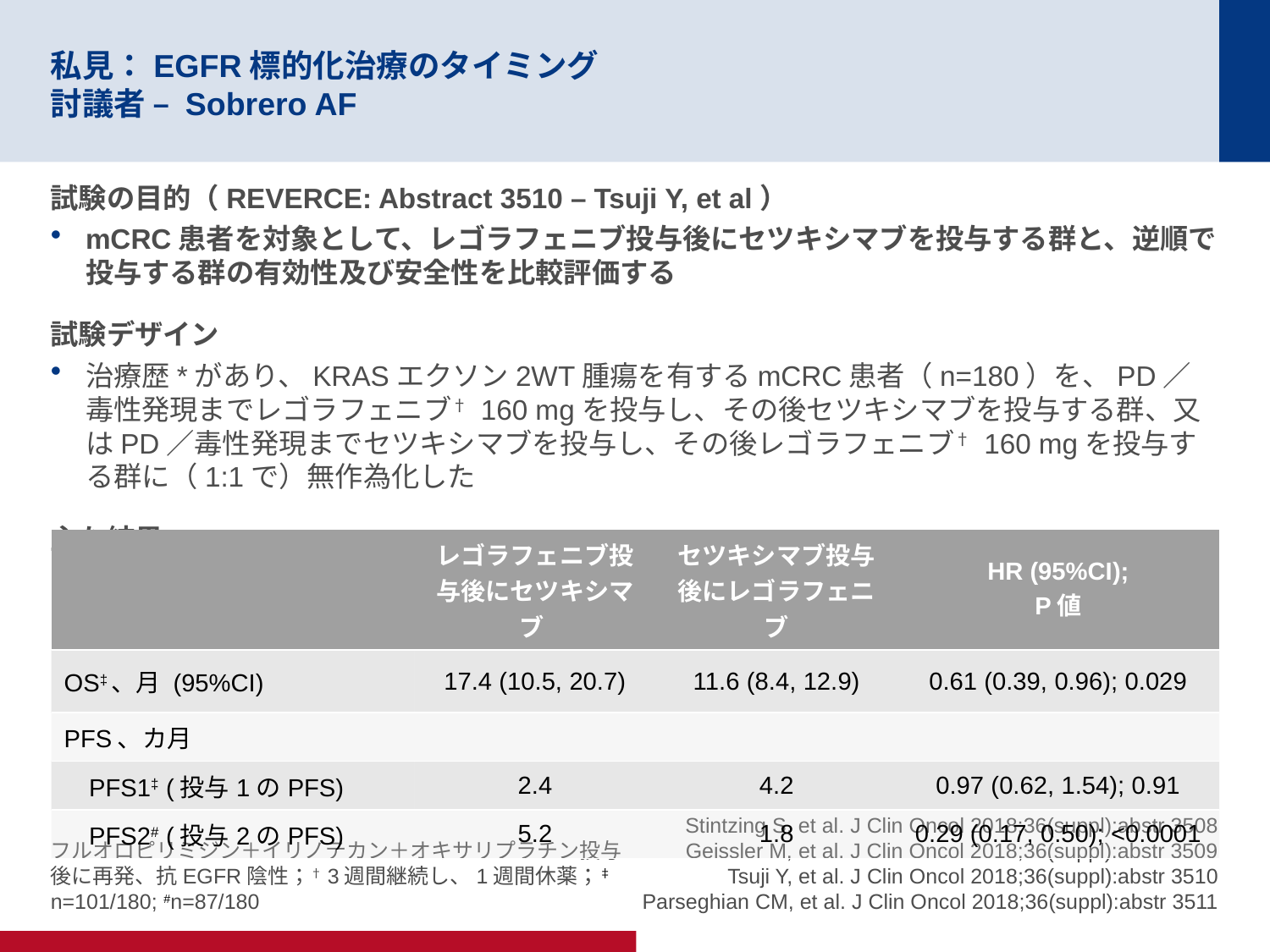

# 私見：EGFR標的化治療のタイミング 討議者 – Sobrero AF
試験の目的（REVERCE: Abstract 3510 – Tsuji Y, et al）
mCRC患者を対象として、レゴラフェニブ投与後にセツキシマブを投与する群と、逆順で投与する群の有効性及び安全性を比較評価する
試験デザイン
治療歴*があり、KRASエクソン2WT腫瘍を有するmCRC患者（n=180）を、PD／毒性発現までレゴラフェニブ† 160 mgを投与し、その後セツキシマブを投与する群、又はPD／毒性発現までセツキシマブを投与し、その後レゴラフェニブ† 160 mgを投与する群に（1:1で）無作為化した
主な結果

|  | レゴラフェニブ投与後にセツキシマブ | セツキシマブ投与後にレゴラフェニブ | HR (95%CI); P値 |
| --- | --- | --- | --- |
| OS‡、月 (95%CI) | 17.4 (10.5, 20.7) | 11.6 (8.4, 12.9) | 0.61 (0.39, 0.96); 0.029 |
| PFS、カ月 |  |  |  |
| PFS1‡ (投与1のPFS) | 2.4 | 4.2 | 0.97 (0.62, 1.54); 0.91 |
| PFS2# (投与2のPFS) | 5.2 | 1.8 | 0.29 (0.17, 0.50); <0.0001 |
フルオロピリミジン＋イリノテカン＋オキサリプラチン投与後に再発、抗EGFR陰性；†3週間継続し、1週間休薬；‡n=101/180; #n=87/180
Stintzing S, et al. J Clin Oncol 2018;36(suppl):abstr 3508
Geissler M, et al. J Clin Oncol 2018;36(suppl):abstr 3509
Tsuji Y, et al. J Clin Oncol 2018;36(suppl):abstr 3510
Parseghian CM, et al. J Clin Oncol 2018;36(suppl):abstr 3511